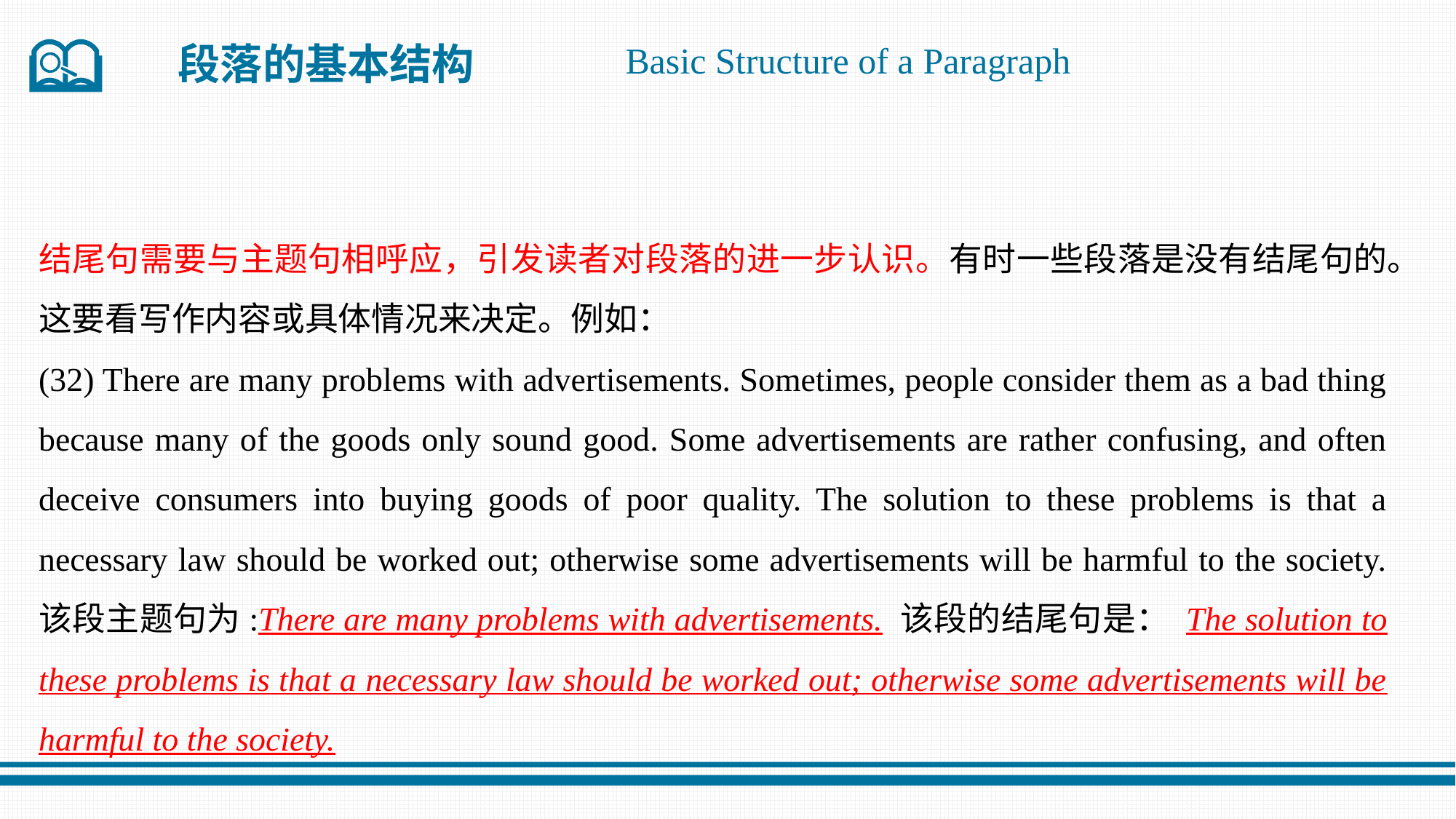

段落的基本结构
Basic Structure of a Paragraph
结尾句需要与主题句相呼应，引发读者对段落的进一步认识。有时一些段落是没有结尾句的。这要看写作内容或具体情况来决定。例如：
(32) There are many problems with advertisements. Sometimes, people consider them as a bad thing because many of the goods only sound good. Some advertisements are rather confusing, and often deceive consumers into buying goods of poor quality. The solution to these problems is that a necessary law should be worked out; otherwise some advertisements will be harmful to the society.
该段主题句为:There are many problems with advertisements. 该段的结尾句是： The solution to these problems is that a necessary law should be worked out; otherwise some advertisements will be harmful to the society.